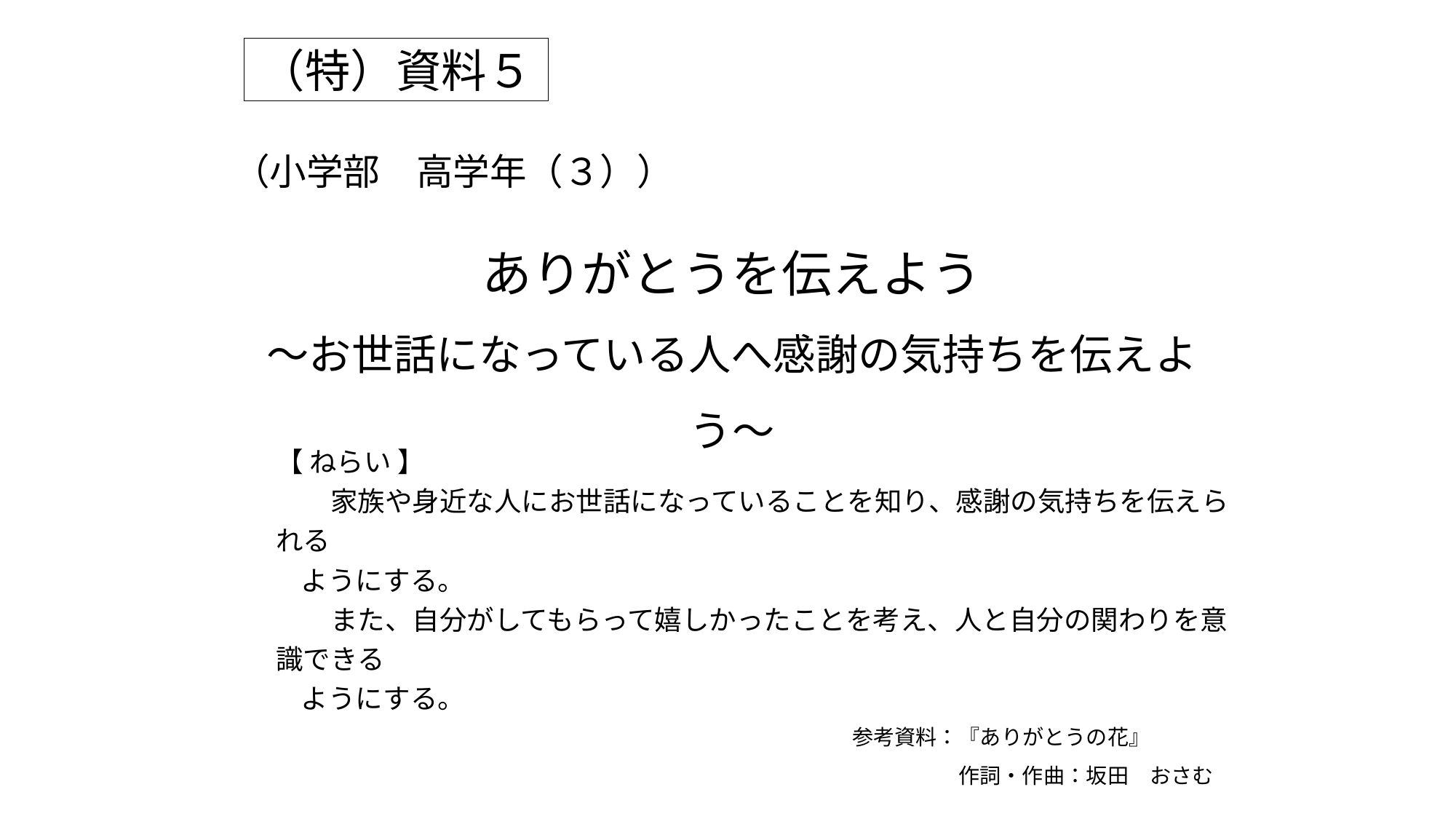

（特）資料５
# （小学部　高学年（３））
ありがとうを伝えよう
～お世話になっている人へ感謝の気持ちを伝えよう～
【 ねらい 】
　　家族や身近な人にお世話になっていることを知り、感謝の気持ちを伝えられる
   ようにする。
　　また、自分がしてもらって嬉しかったことを考え、人と自分の関わりを意識できる
   ようにする。
参考資料：『ありがとうの花』
　　　　　作詞・作曲：坂田　おさむ